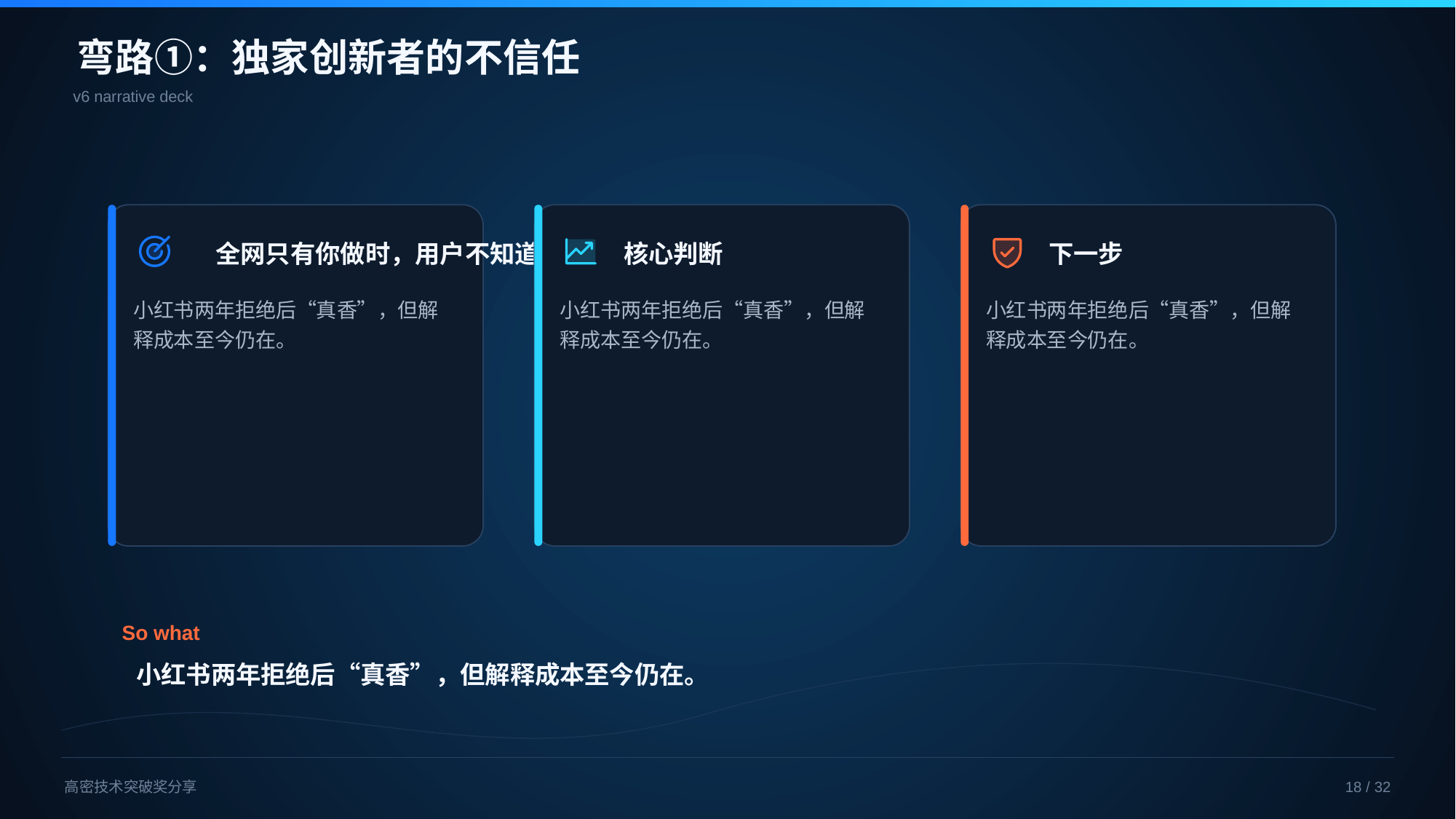

弯路①：独家创新者的不信任
v6 narrative deck

全网只有你做时，用户不知道怎么相信你
小红书两年拒绝后“真香”，但解释成本至今仍在。

核心判断

小红书两年拒绝后“真香”，但解释成本至今仍在。

下一步

小红书两年拒绝后“真香”，但解释成本至今仍在。
So what
小红书两年拒绝后“真香”，但解释成本至今仍在。

高密技术突破奖分享
18 / 32